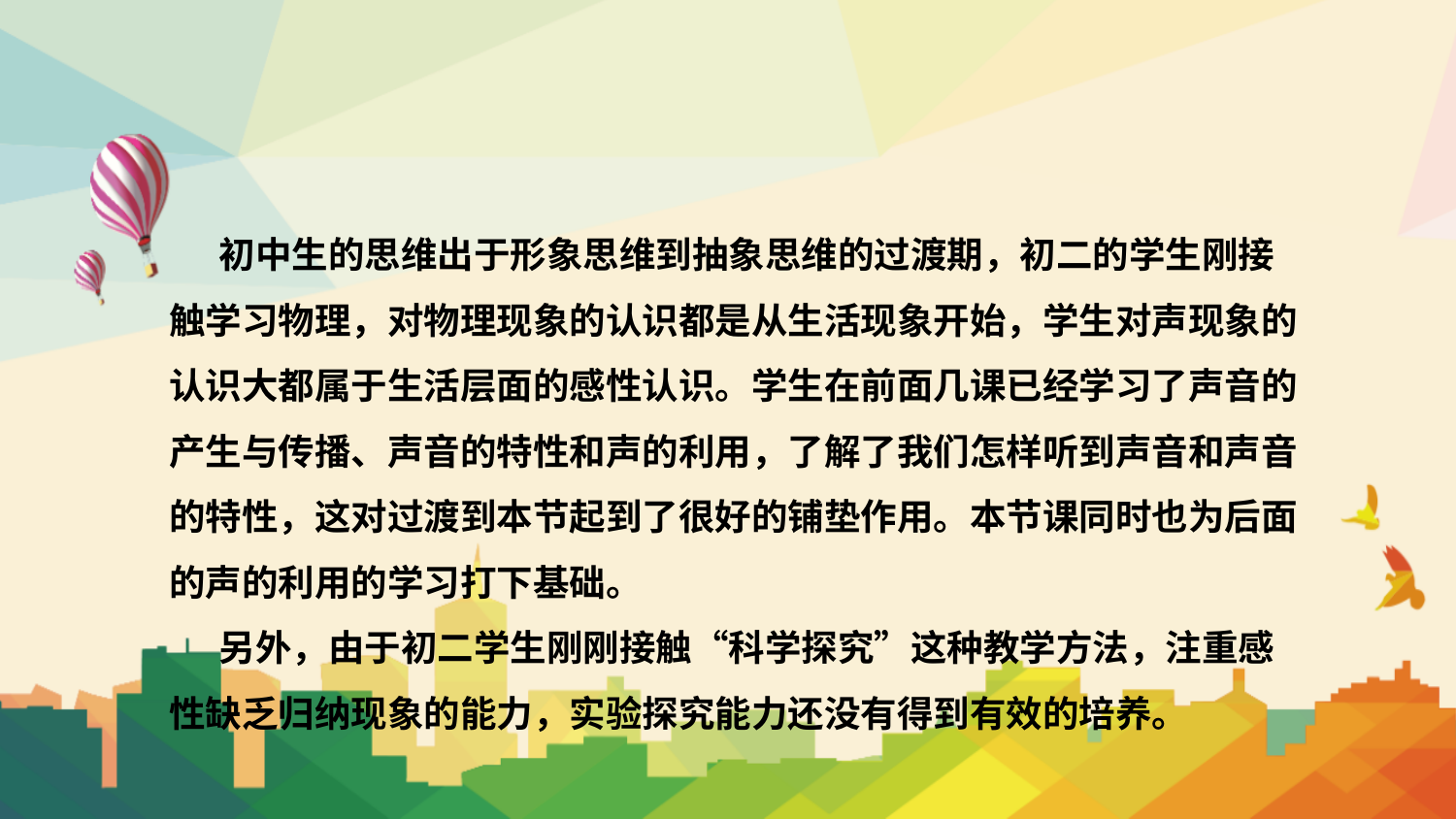

初中生的思维出于形象思维到抽象思维的过渡期，初二的学生刚接触学习物理，对物理现象的认识都是从生活现象开始，学生对声现象的认识大都属于生活层面的感性认识。学生在前面几课已经学习了声音的产生与传播、声音的特性和声的利用，了解了我们怎样听到声音和声音的特性，这对过渡到本节起到了很好的铺垫作用。本节课同时也为后面的声的利用的学习打下基础。
     另外，由于初二学生刚刚接触“科学探究”这种教学方法，注重感性缺乏归纳现象的能力，实验探究能力还没有得到有效的培养。